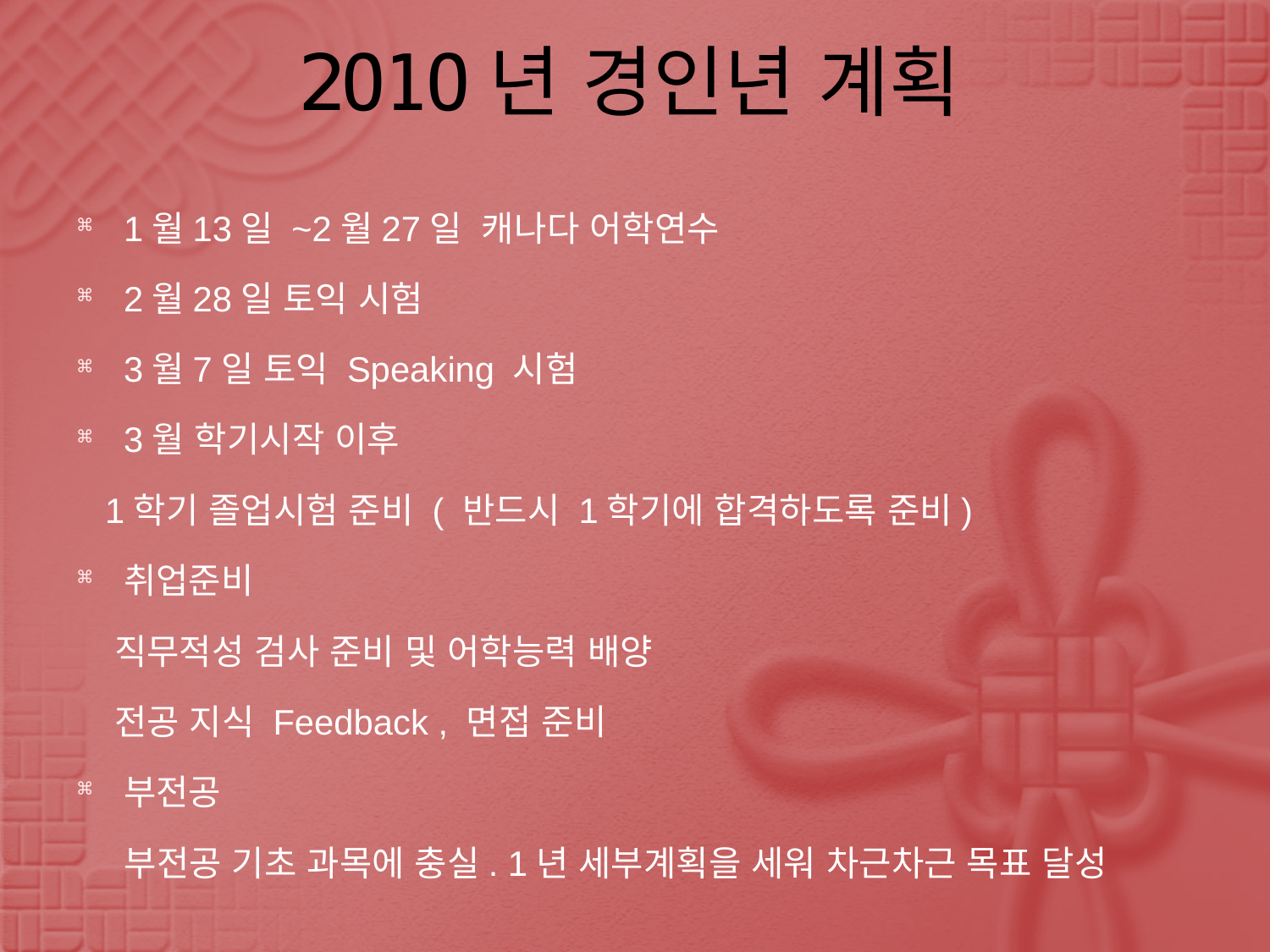

# 2010년 경인년 계획
1월13일 ~2월27일  캐나다 어학연수
2월28일 토익 시험
3월7일 토익 Speaking 시험
3월 학기시작 이후
   1학기 졸업시험 준비 ( 반드시 1학기에 합격하도록 준비)
취업준비
   직무적성 검사 준비 및 어학능력 배양
   전공 지식 Feedback , 면접 준비
부전공
    부전공 기초 과목에 충실. 1년 세부계획을 세워 차근차근 목표 달성